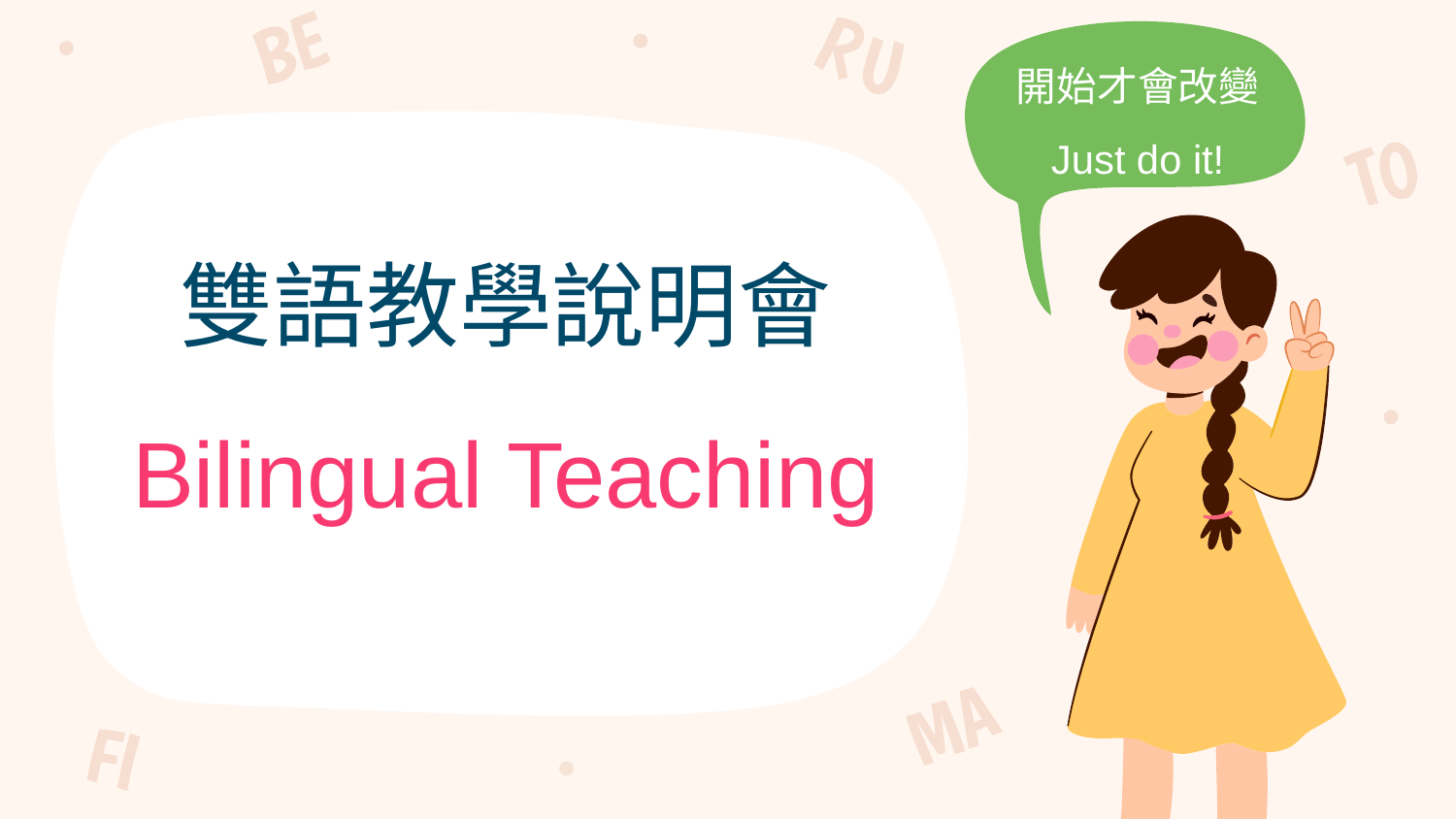

開始才會改變
Just do it!

# 雙語教學說明會 Bilingual Teaching